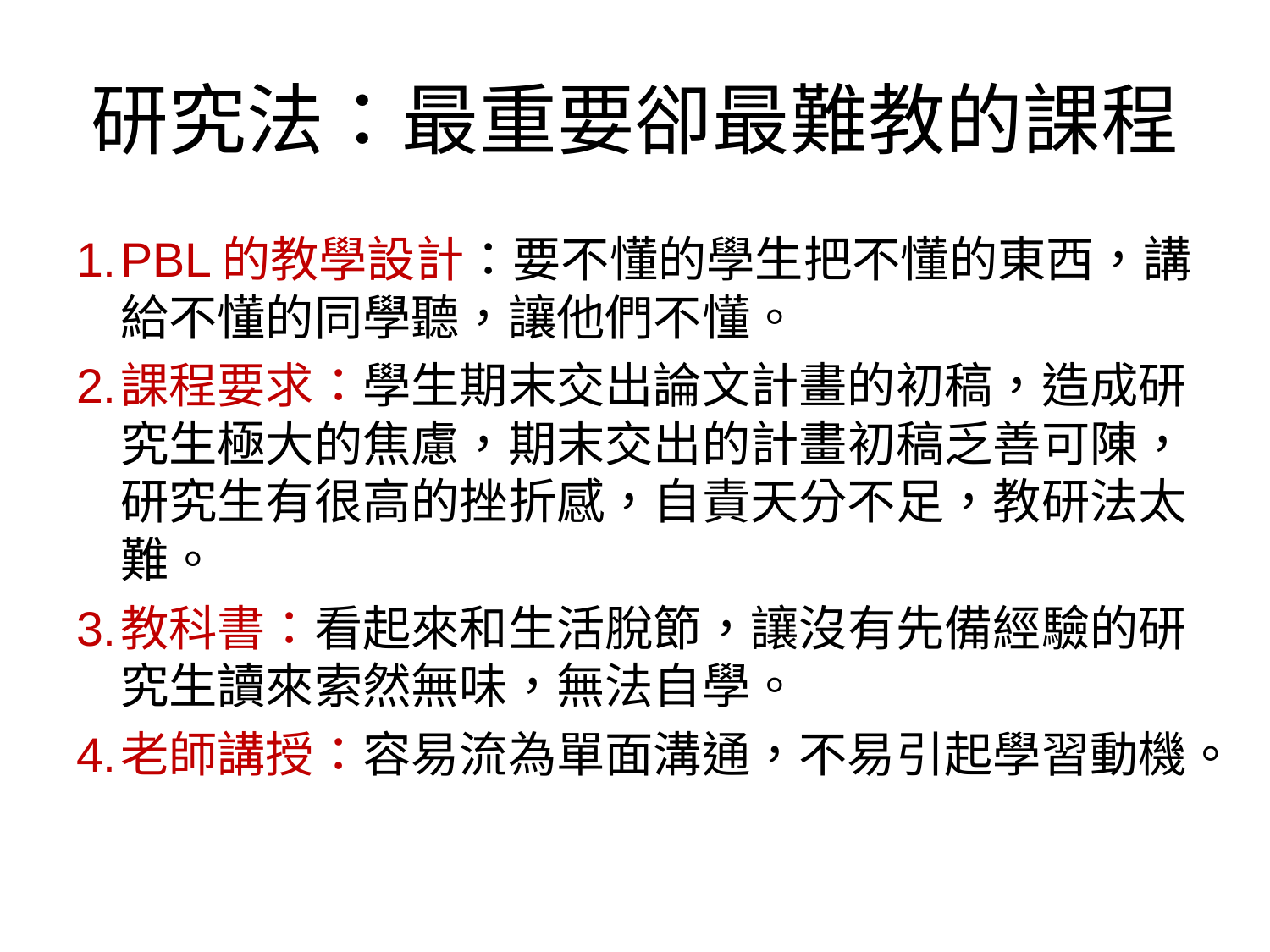

# 研究法：最重要卻最難教的課程
PBL的教學設計：要不懂的學生把不懂的東西，講給不懂的同學聽，讓他們不懂。
課程要求：學生期末交出論文計畫的初稿，造成研究生極大的焦慮，期末交出的計畫初稿乏善可陳，研究生有很高的挫折感，自責天分不足，教研法太難。
教科書：看起來和生活脫節，讓沒有先備經驗的研究生讀來索然無味，無法自學。
老師講授：容易流為單面溝通，不易引起學習動機。